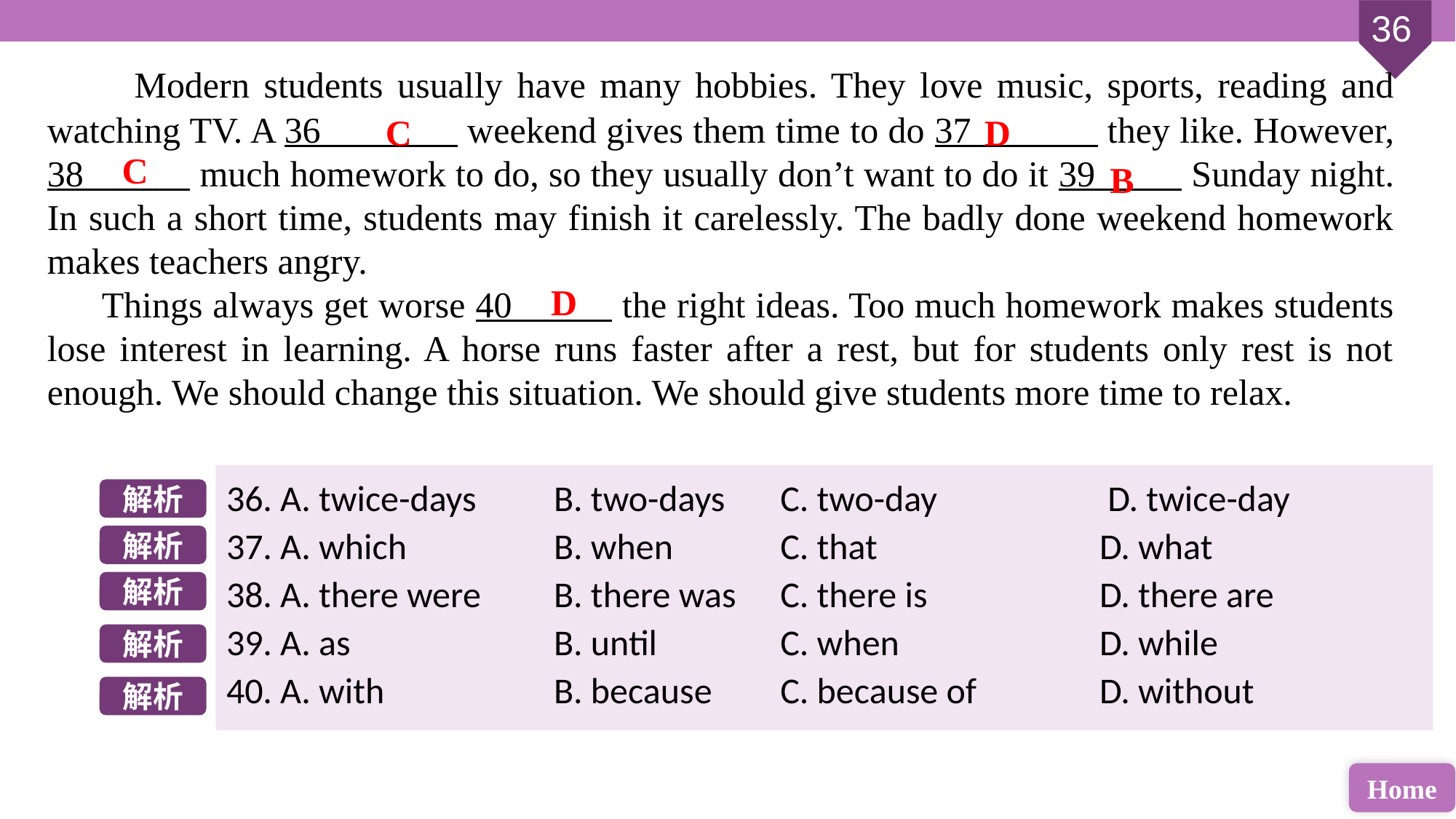

Modern students usually have many hobbies. They love music, sports, reading and watching TV. A 36               weekend gives them time to do 37              they like. However, 38            much homework to do, so they usually don’t want to do it 39          Sunday night. In such a short time, students may finish it carelessly. The badly done weekend homework makes teachers angry.
Things always get worse 40           the right ideas. Too much homework makes students lose interest in learning. A horse runs faster after a rest, but for students only rest is not enough. We should change this situation. We should give students more time to relax.
C
D
C
B
D
36. A. twice-days 	B. two-days 	 C. two-day		 D. twice-day
37. A. which 		B. when 	 C. that 		D. what
38. A. there were 	B. there was	 C. there is 		D. there are
39. A. as 		B. until 	 C. when 		D. while
40. A. with 		B. because 	 C. because of 		D. without
解析
解析
解析
解析
解析